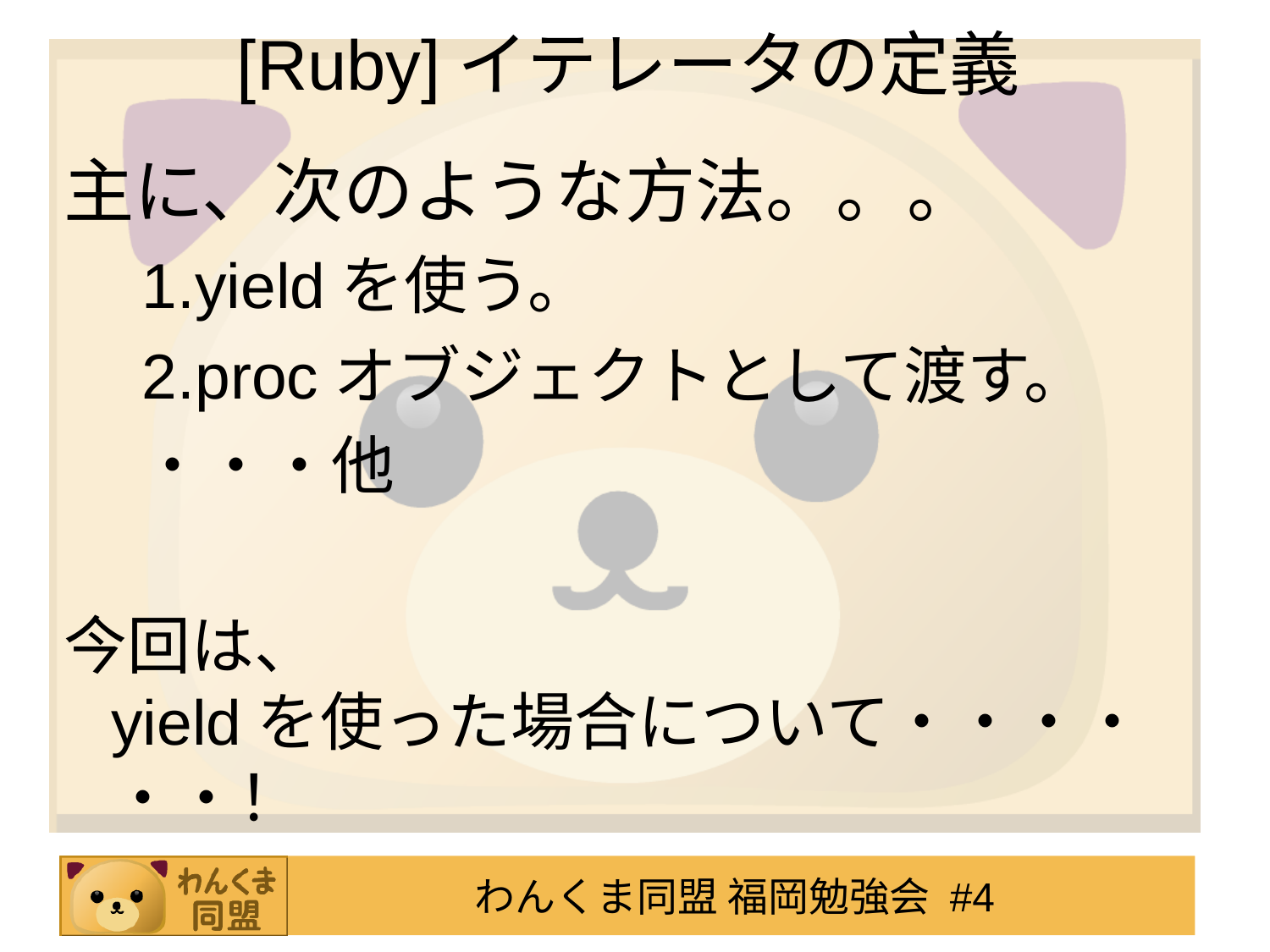

# [Ruby]イテレータの定義
主に、次のような方法。。。
　1.yieldを使う。
　2.procオブジェクトとして渡す。
　 ・・・他

今回は、
yieldを使った場合について・・・・・・！